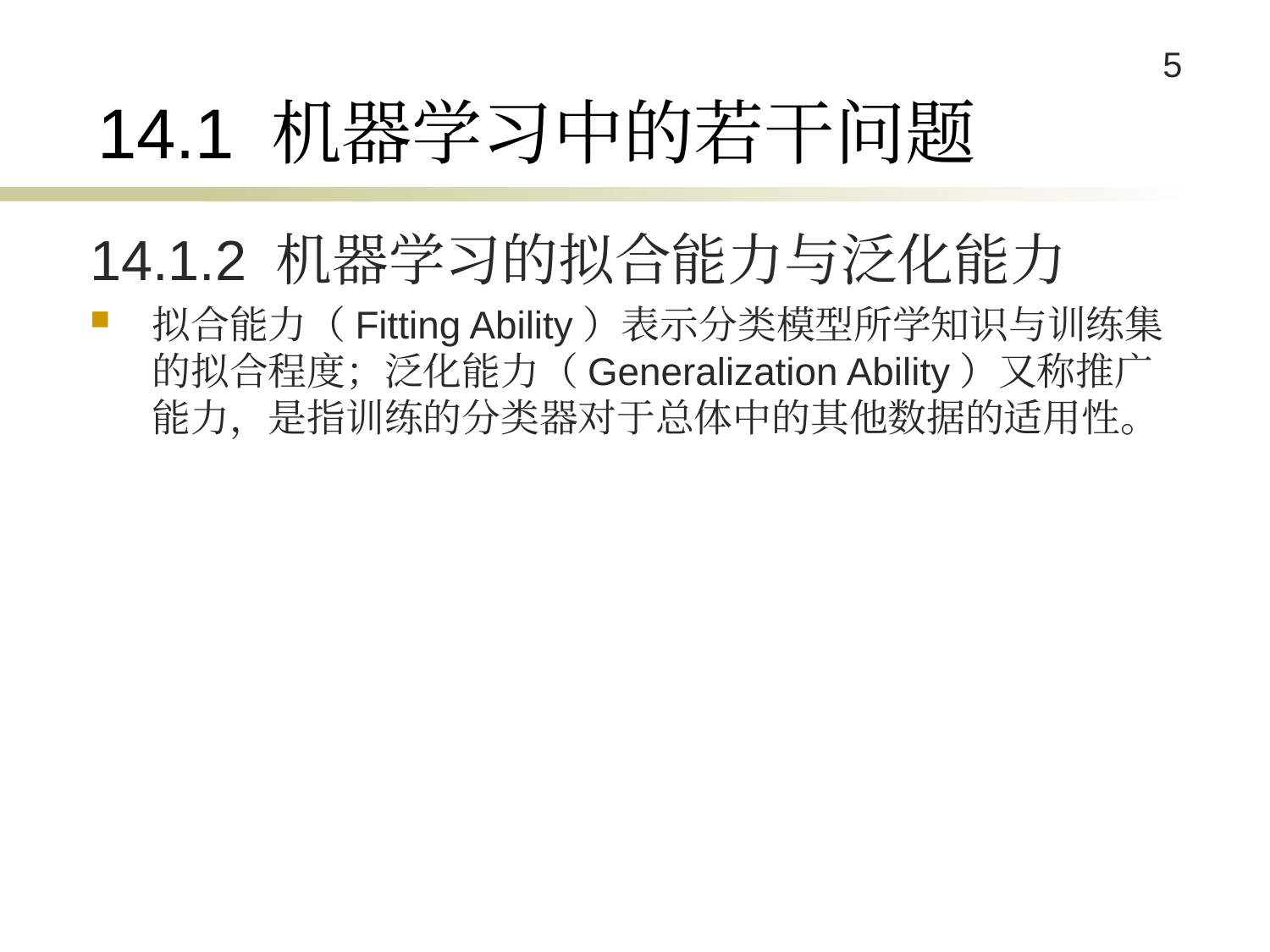

# 14.1 机器学习中的若干问题
14.1.2 机器学习的拟合能力与泛化能力
拟合能力（Fitting Ability）表示分类模型所学知识与训练集的拟合程度；泛化能力（Generalization Ability）又称推广能力，是指训练的分类器对于总体中的其他数据的适用性。